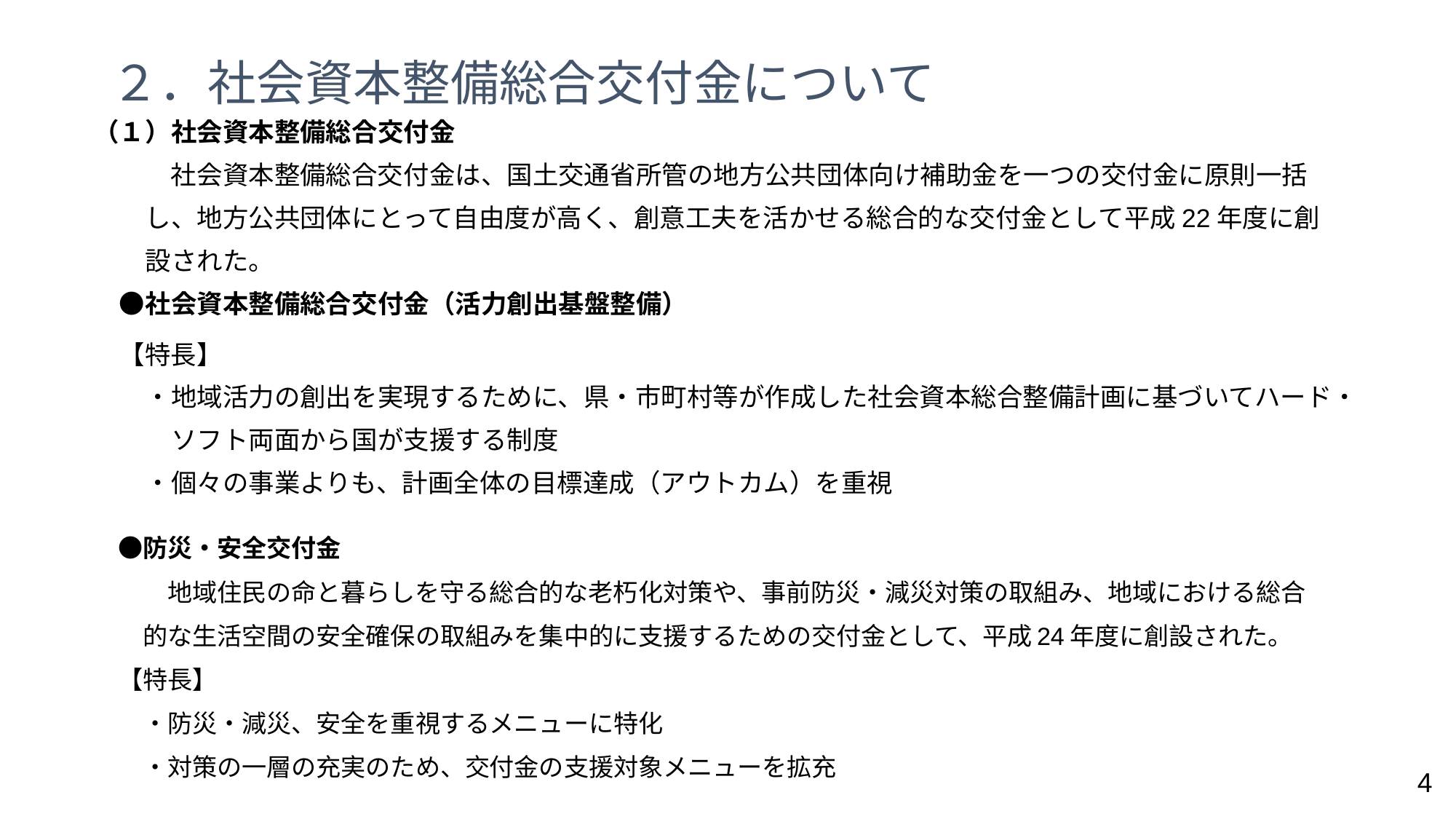

２．社会資本整備総合交付金について
（１）社会資本整備総合交付金
　　　社会資本整備総合交付金は、国土交通省所管の地方公共団体向け補助金を一つの交付金に原則一括
　　し、地方公共団体にとって自由度が高く、創意工夫を活かせる総合的な交付金として平成22年度に創
　　設された。
　●社会資本整備総合交付金（活力創出基盤整備）
　【特長】
　　・地域活力の創出を実現するために、県・市町村等が作成した社会資本総合整備計画に基づいてハード・
　　　ソフト両面から国が支援する制度
　　・個々の事業よりも、計画全体の目標達成（アウトカム）を重視

　●防災・安全交付金
　　　地域住民の命と暮らしを守る総合的な老朽化対策や、事前防災・減災対策の取組み、地域における総合
　　的な生活空間の安全確保の取組みを集中的に支援するための交付金として、平成24年度に創設された。
　【特長】
　　・防災・減災、安全を重視するメニューに特化
　　・対策の一層の充実のため、交付金の支援対象メニューを拡充

4